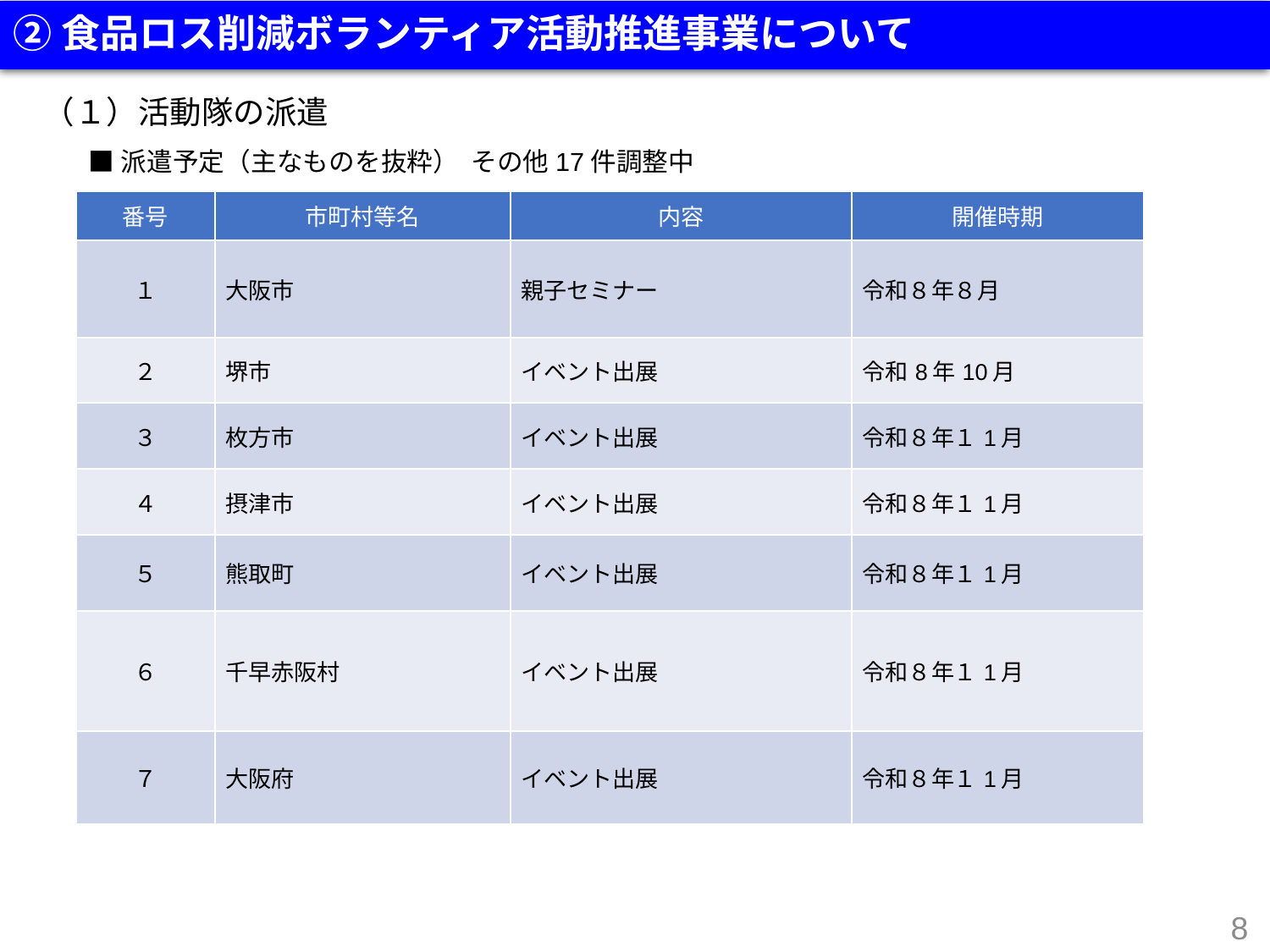

②食品ロス削減ボランティア活動推進事業について
（１）活動隊の派遣
■派遣予定（主なものを抜粋）  その他17件調整中
| 番号 | 市町村等名 | 内容 | 開催時期 |
| --- | --- | --- | --- |
| １ | 大阪市 | 親子セミナー | 令和８年８月 |
| ２ | 堺市 | イベント出展 | 令和8年10月 |
| ３ | 枚方市 | イベント出展 | 令和８年１1月 |
| ４ | 摂津市 | イベント出展 | 令和８年１1月 |
| ５ | 熊取町 | イベント出展 | 令和８年１1月 |
| ６ | 千早赤阪村 | イベント出展 | 令和８年１1月 |
| ７ | 大阪府 | イベント出展 | 令和８年１1月 |
8